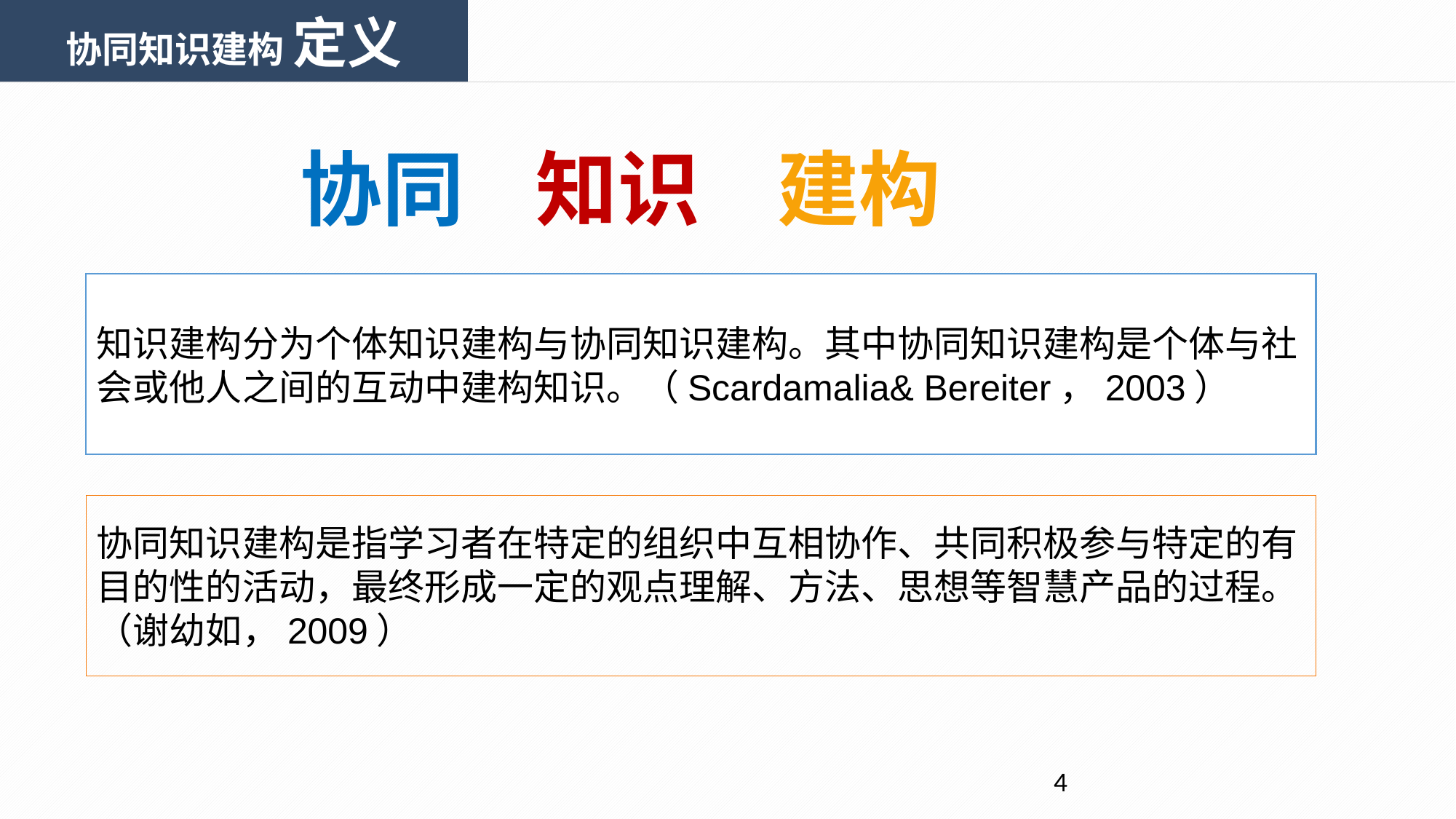

协同知识建构 定义
协同
知识
建构
知识建构分为个体知识建构与协同知识建构。其中协同知识建构是个体与社会或他人之间的互动中建构知识。（Scardamalia& Bereiter，2003）
协同知识建构是指学习者在特定的组织中互相协作、共同积极参与特定的有目的性的活动，最终形成一定的观点理解、方法、思想等智慧产品的过程。（谢幼如，2009）
4